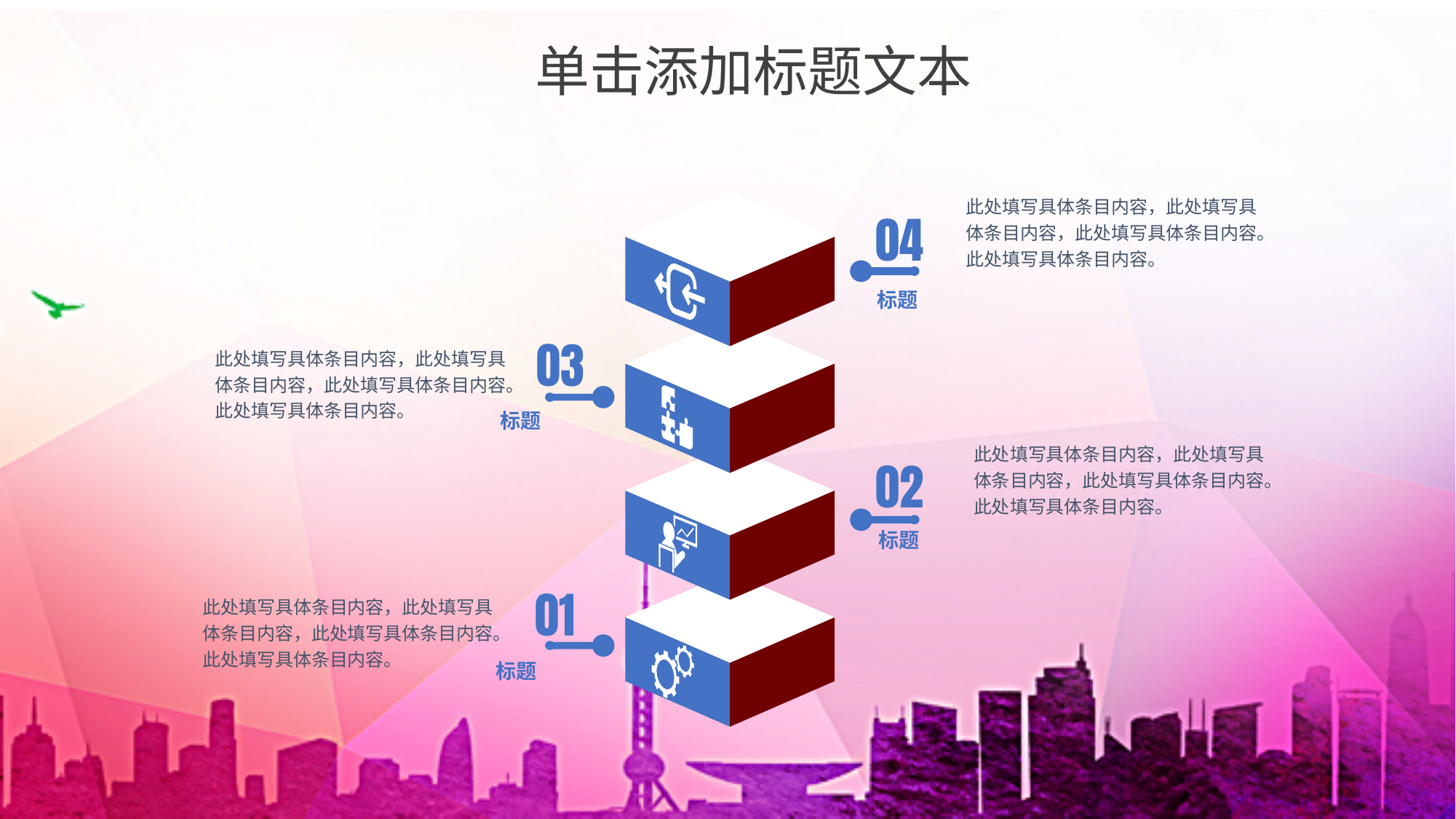

单击添加标题文本
此处填写具体条目内容，此处填写具体条目内容，此处填写具体条目内容。此处填写具体条目内容。

04

标题

03
此处填写具体条目内容，此处填写具体条目内容，此处填写具体条目内容。此处填写具体条目内容。

标题
此处填写具体条目内容，此处填写具体条目内容，此处填写具体条目内容。此处填写具体条目内容。

02

标题

01
此处填写具体条目内容，此处填写具体条目内容，此处填写具体条目内容。此处填写具体条目内容。

标题